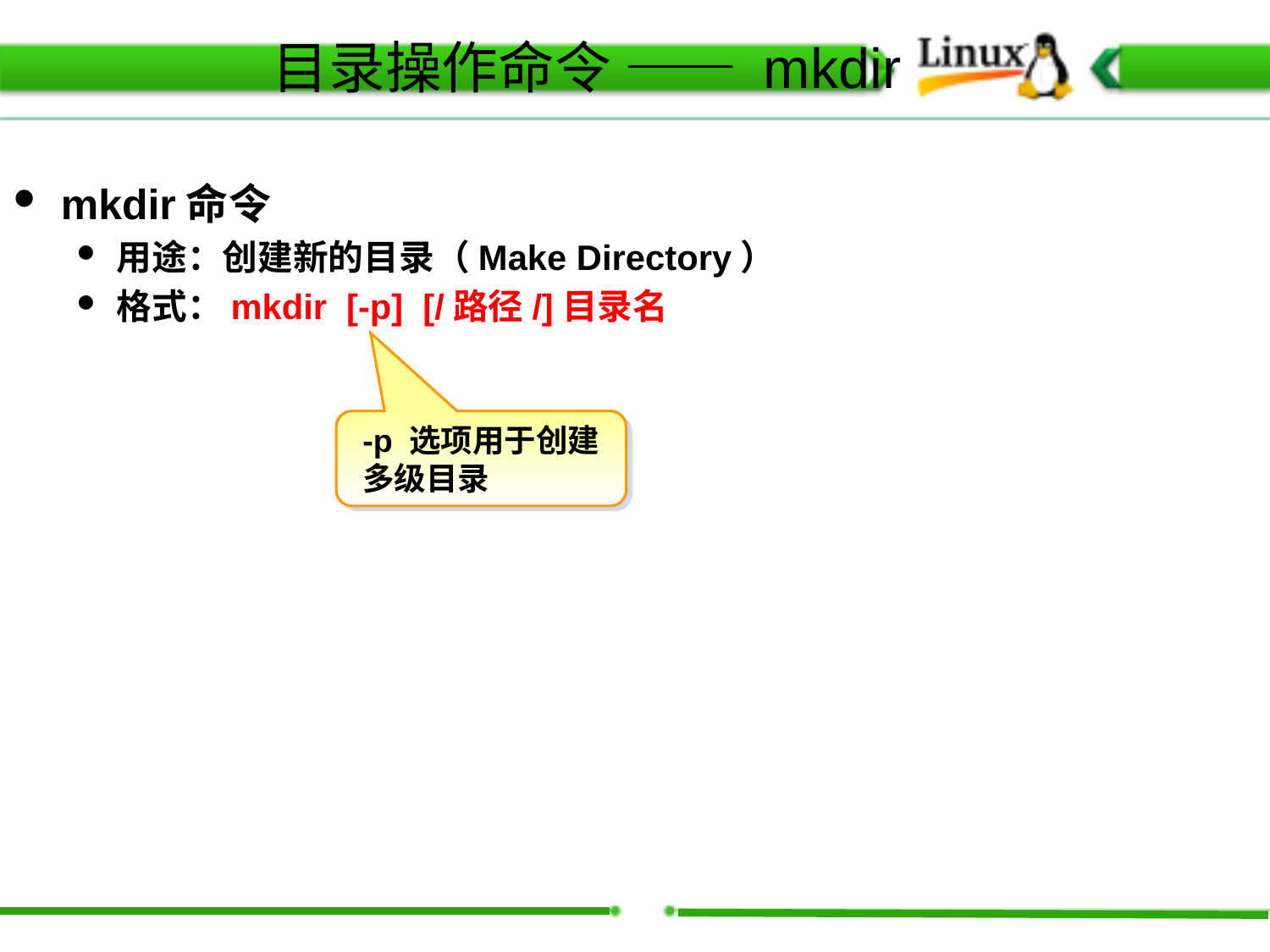

目录操作命令 —— mkdir
mkdir命令
用途：创建新的目录（Make Directory）
格式：mkdir  [-p]  [/路径/]目录名
-p 选项用于创建多级目录

9